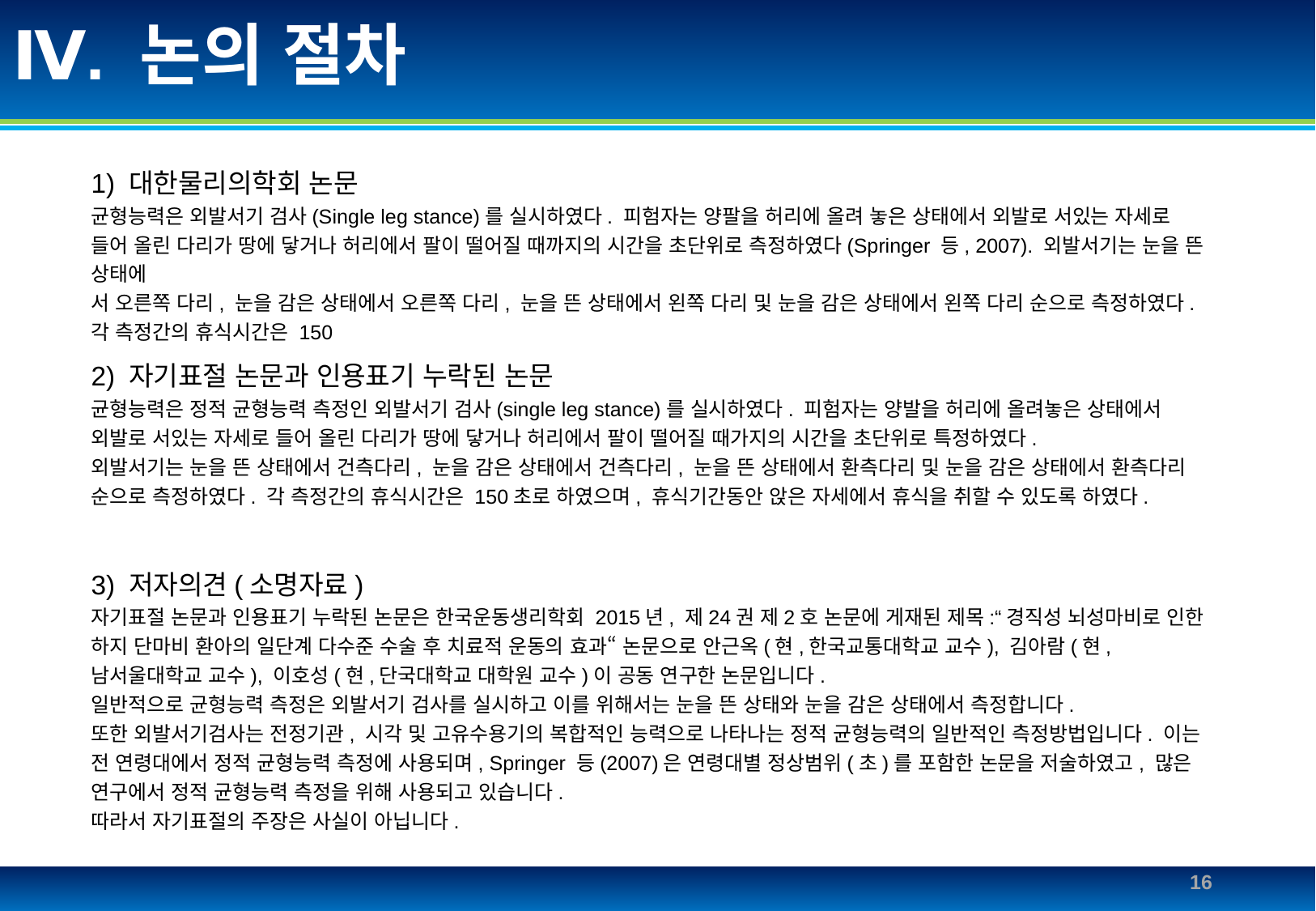

# Ⅳ. 논의 절차
1) 대한물리의학회 논문
균형능력은 외발서기 검사(Single leg stance)를 실시하였다. 피험자는 양팔을 허리에 올려 놓은 상태에서 외발로 서있는 자세로 들어 올린 다리가 땅에 닿거나 허리에서 팔이 떨어질 때까지의 시간을 초단위로 측정하였다(Springer 등, 2007). 외발서기는 눈을 뜬 상태에
서 오른쪽 다리, 눈을 감은 상태에서 오른쪽 다리, 눈을 뜬 상태에서 왼쪽 다리 및 눈을 감은 상태에서 왼쪽 다리 순으로 측정하였다. 각 측정간의 휴식시간은 150
2) 자기표절 논문과 인용표기 누락된 논문
균형능력은 정적 균형능력 측정인 외발서기 검사(single leg stance)를 실시하였다. 피험자는 양발을 허리에 올려놓은 상태에서 외발로 서있는 자세로 들어 올린 다리가 땅에 닿거나 허리에서 팔이 떨어질 때가지의 시간을 초단위로 특정하였다.
외발서기는 눈을 뜬 상태에서 건측다리, 눈을 감은 상태에서 건측다리, 눈을 뜬 상태에서 환측다리 및 눈을 감은 상태에서 환측다리 순으로 측정하였다. 각 측정간의 휴식시간은 150초로 하였으며, 휴식기간동안 앉은 자세에서 휴식을 취할 수 있도록 하였다.
3) 저자의견(소명자료)
자기표절 논문과 인용표기 누락된 논문은 한국운동생리학회 2015년, 제24권 제2호 논문에 게재된 제목:“경직성 뇌성마비로 인한 하지 단마비 환아의 일단계 다수준 수술 후 치료적 운동의 효과“ 논문으로 안근옥(현,한국교통대학교 교수), 김아람(현,남서울대학교 교수), 이호성(현,단국대학교 대학원 교수)이 공동 연구한 논문입니다.
일반적으로 균형능력 측정은 외발서기 검사를 실시하고 이를 위해서는 눈을 뜬 상태와 눈을 감은 상태에서 측정합니다.
또한 외발서기검사는 전정기관, 시각 및 고유수용기의 복합적인 능력으로 나타나는 정적 균형능력의 일반적인 측정방법입니다. 이는 전 연령대에서 정적 균형능력 측정에 사용되며, Springer 등(2007)은 연령대별 정상범위(초)를 포함한 논문을 저술하였고, 많은 연구에서 정적 균형능력 측정을 위해 사용되고 있습니다.
따라서 자기표절의 주장은 사실이 아닙니다.
16
Silla university